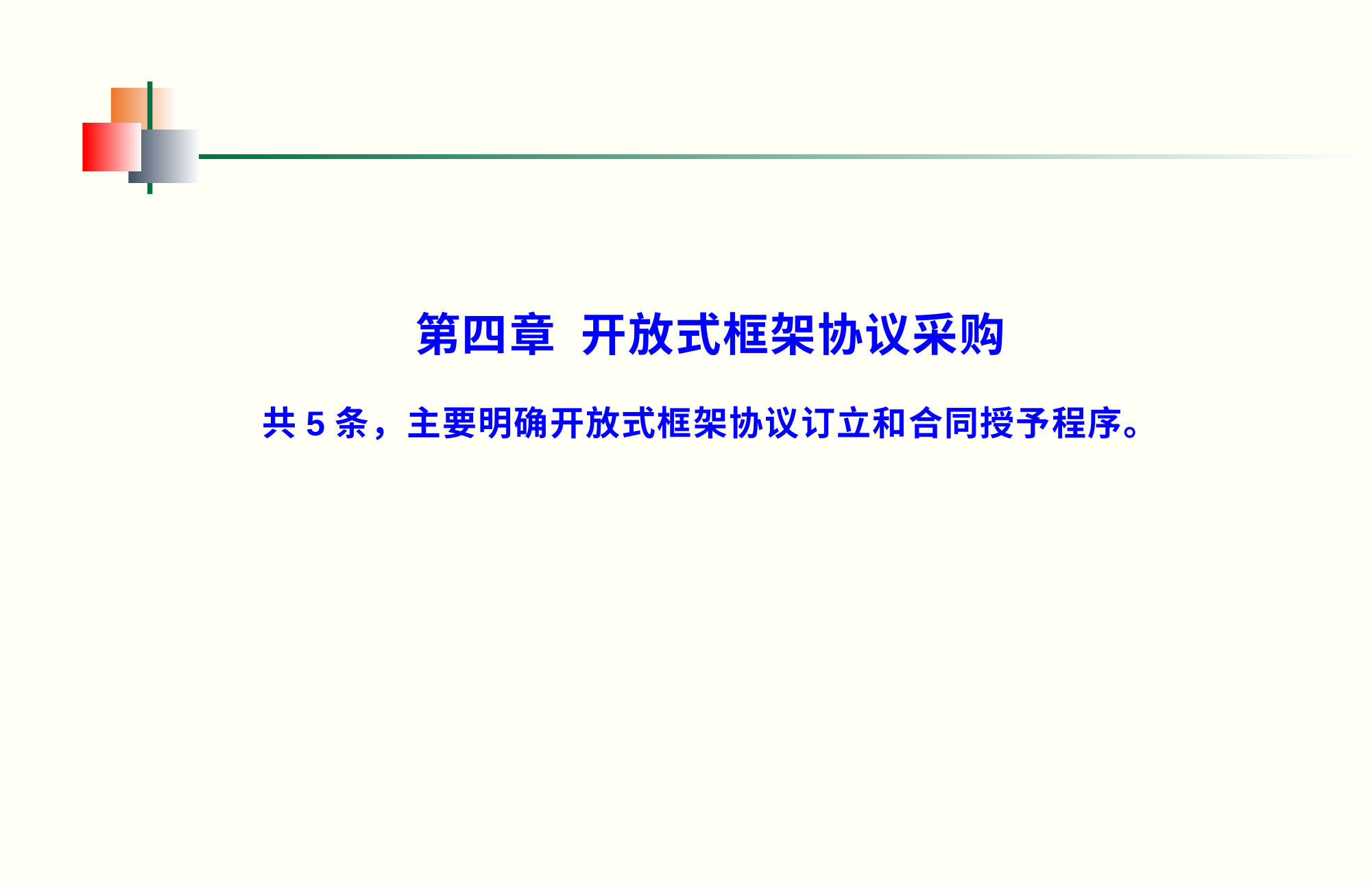

第四章  开放式框架协议采购
共5条，主要明确开放式框架协议订立和合同授予程序。